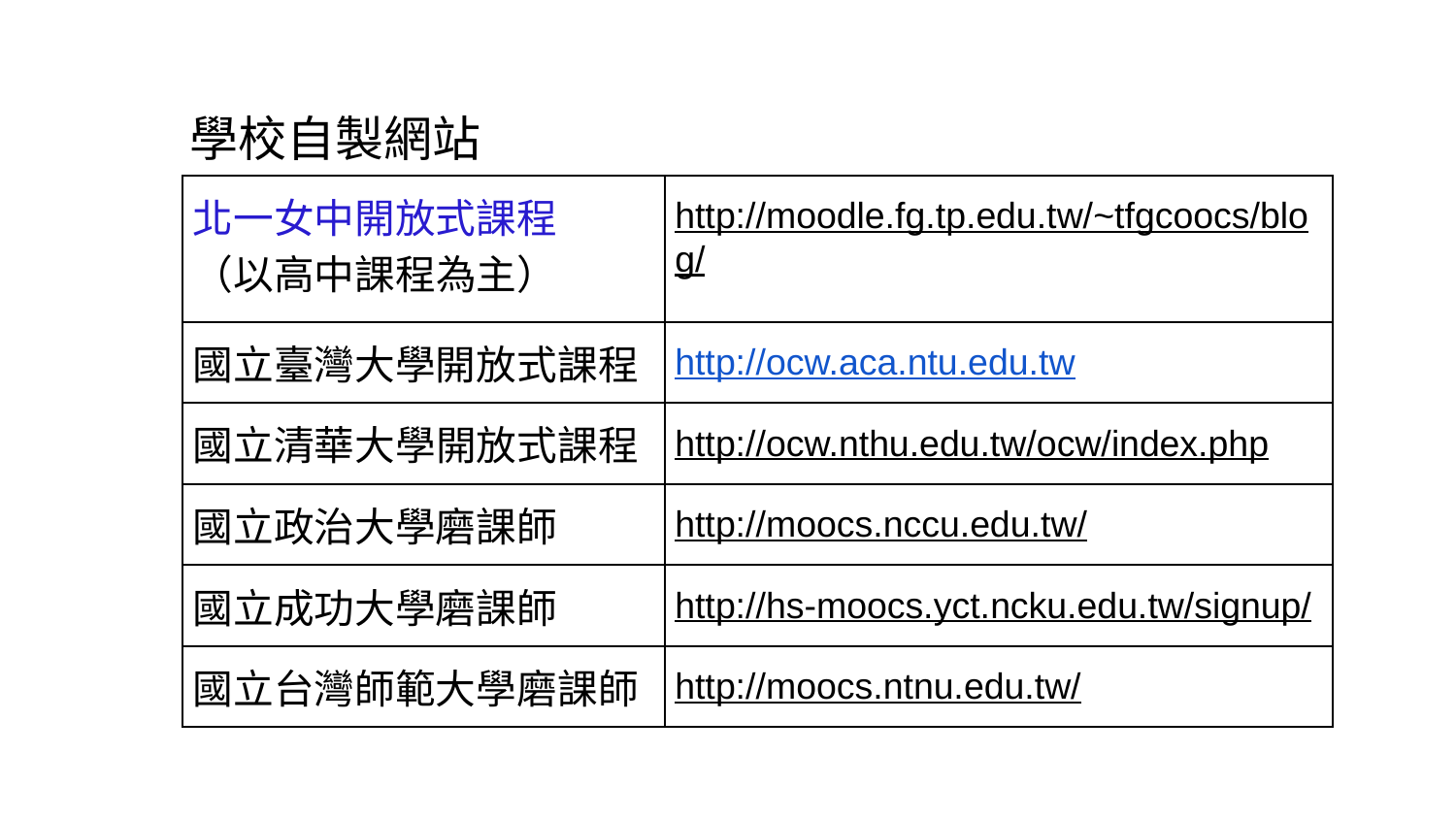

學校自製網站
| 北一女中開放式課程 （以高中課程為主） | http://moodle.fg.tp.edu.tw/~tfgcoocs/blog/ |
| --- | --- |
| 國立臺灣大學開放式課程 | http://ocw.aca.ntu.edu.tw |
| 國立清華大學開放式課程 | http://ocw.nthu.edu.tw/ocw/index.php |
| 國立政治大學磨課師 | http://moocs.nccu.edu.tw/ |
| 國立成功大學磨課師 | http://hs-moocs.yct.ncku.edu.tw/signup/ |
| 國立台灣師範大學磨課師 | http://moocs.ntnu.edu.tw/ |
39